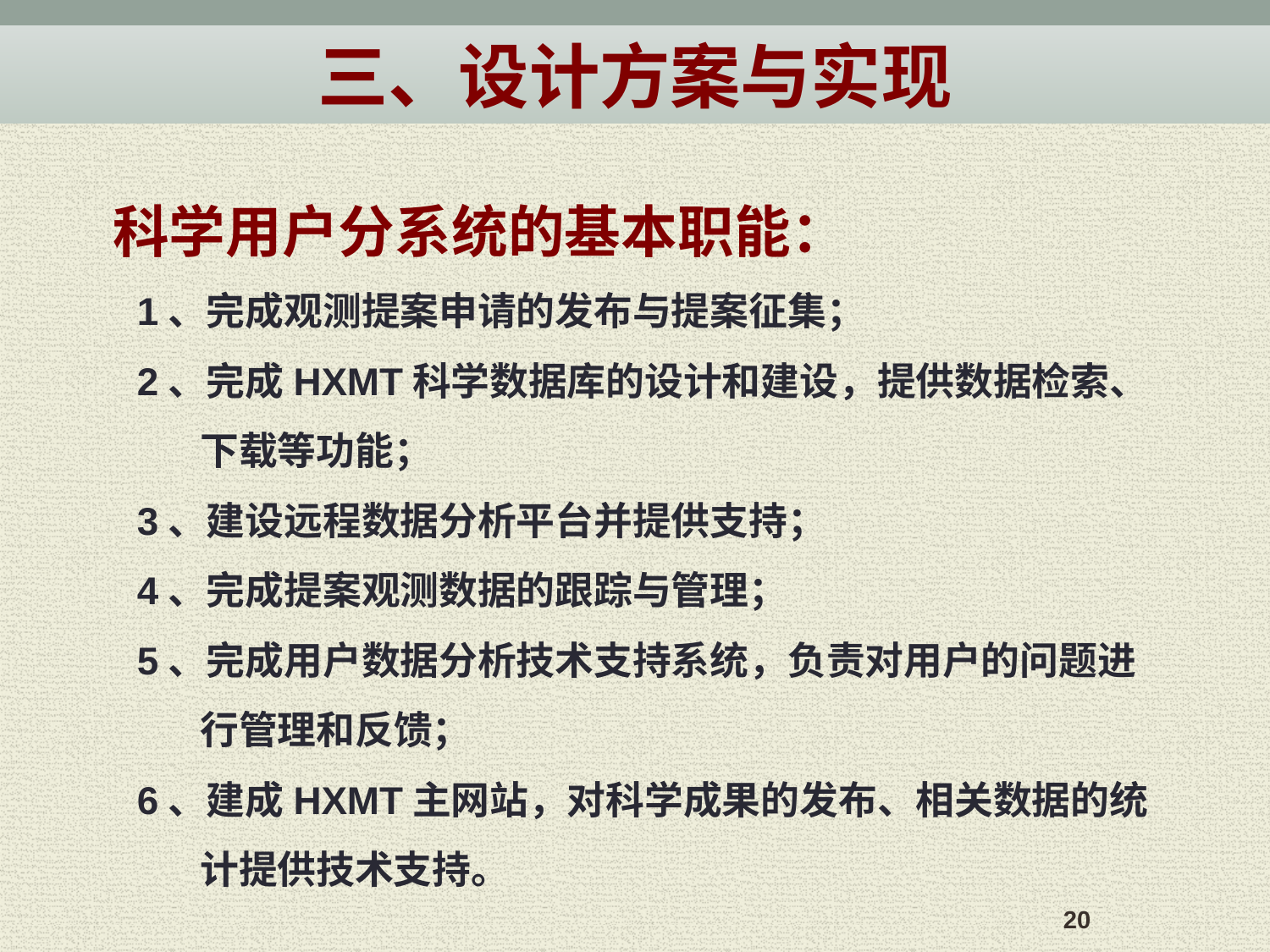

三、设计方案与实现
科学用户分系统的基本职能：
1、完成观测提案申请的发布与提案征集；
2、完成HXMT科学数据库的设计和建设，提供数据检索、下载等功能；
3、建设远程数据分析平台并提供支持；
4、完成提案观测数据的跟踪与管理；
5、完成用户数据分析技术支持系统，负责对用户的问题进行管理和反馈；
6、建成HXMT主网站，对科学成果的发布、相关数据的统计提供技术支持。
20